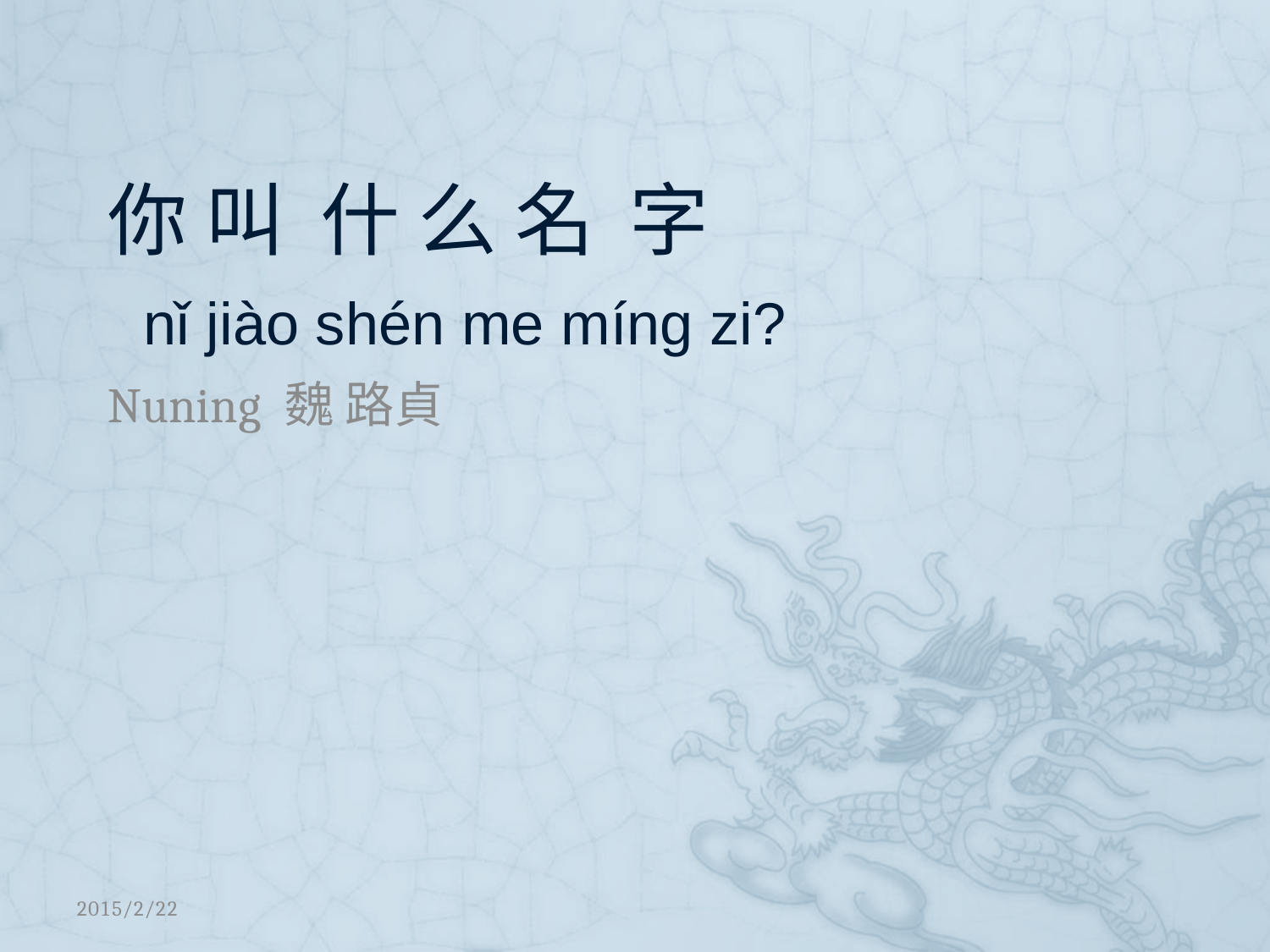

# 你 叫  什 么 名  字 nǐ jiào shén me míng zi?
Nuning 魏 路貞
2015/2/22